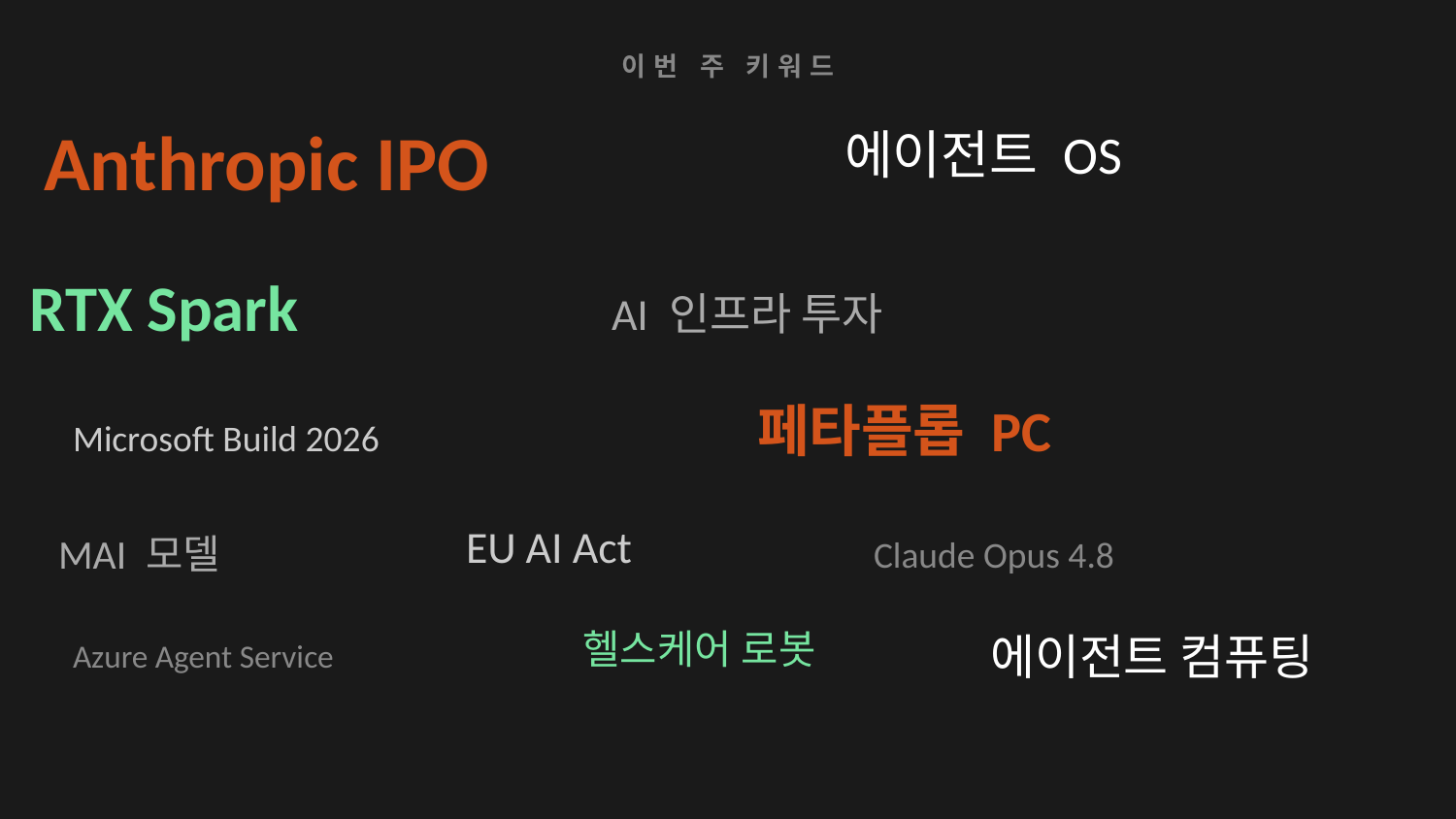

이번 주 키워드
에이전트 OS
Anthropic IPO
RTX Spark
AI 인프라 투자
페타플롭 PC
Microsoft Build 2026
EU AI Act
MAI 모델
Claude Opus 4.8
헬스케어 로봇
Azure Agent Service
에이전트 컴퓨팅